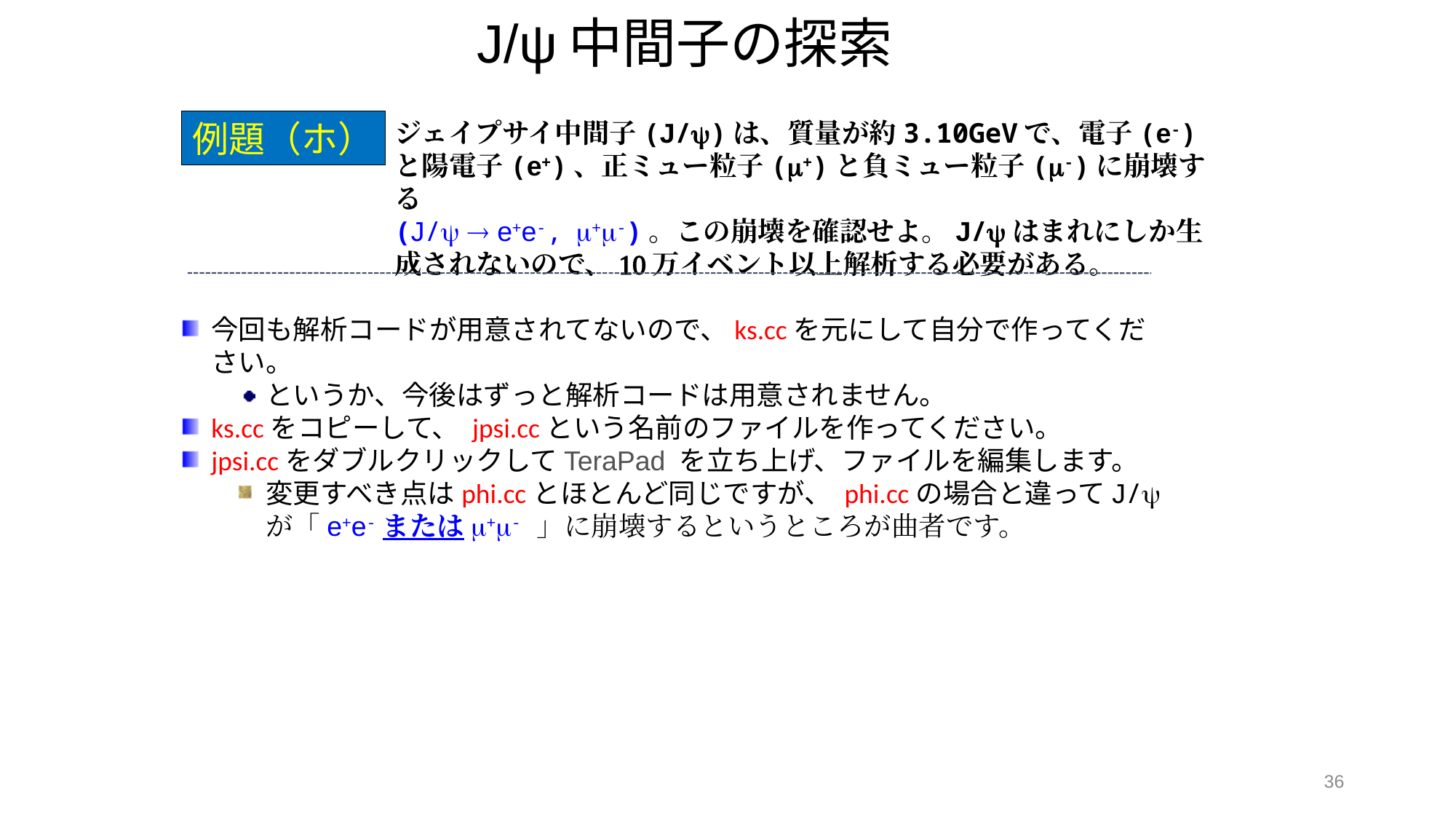

# J/ψ中間子の探索
ジェイプサイ中間子(J/ψ)は、質量が約3.10GeVで、電子(e-)と陽電子(e+)、正ミュー粒子(μ+)と負ミュー粒子(μ-)に崩壊する
(J/ψ → e+e-, μ+μ-)。この崩壊を確認せよ。J/ψはまれにしか生成されないので、10万イベント以上解析する必要がある。
例題（ホ）
今回も解析コードが用意されてないので、ks.ccを元にして自分で作ってください。
というか、今後はずっと解析コードは用意されません。
ks.ccをコピーして、 jpsi.ccという名前のファイルを作ってください。
jpsi.ccをダブルクリックしてTeraPad を立ち上げ、ファイルを編集します。
変更すべき点はphi.ccとほとんど同じですが、 phi.ccの場合と違ってJ/ψが「e+e-またはμ+μ- 」に崩壊するというところが曲者です。
36